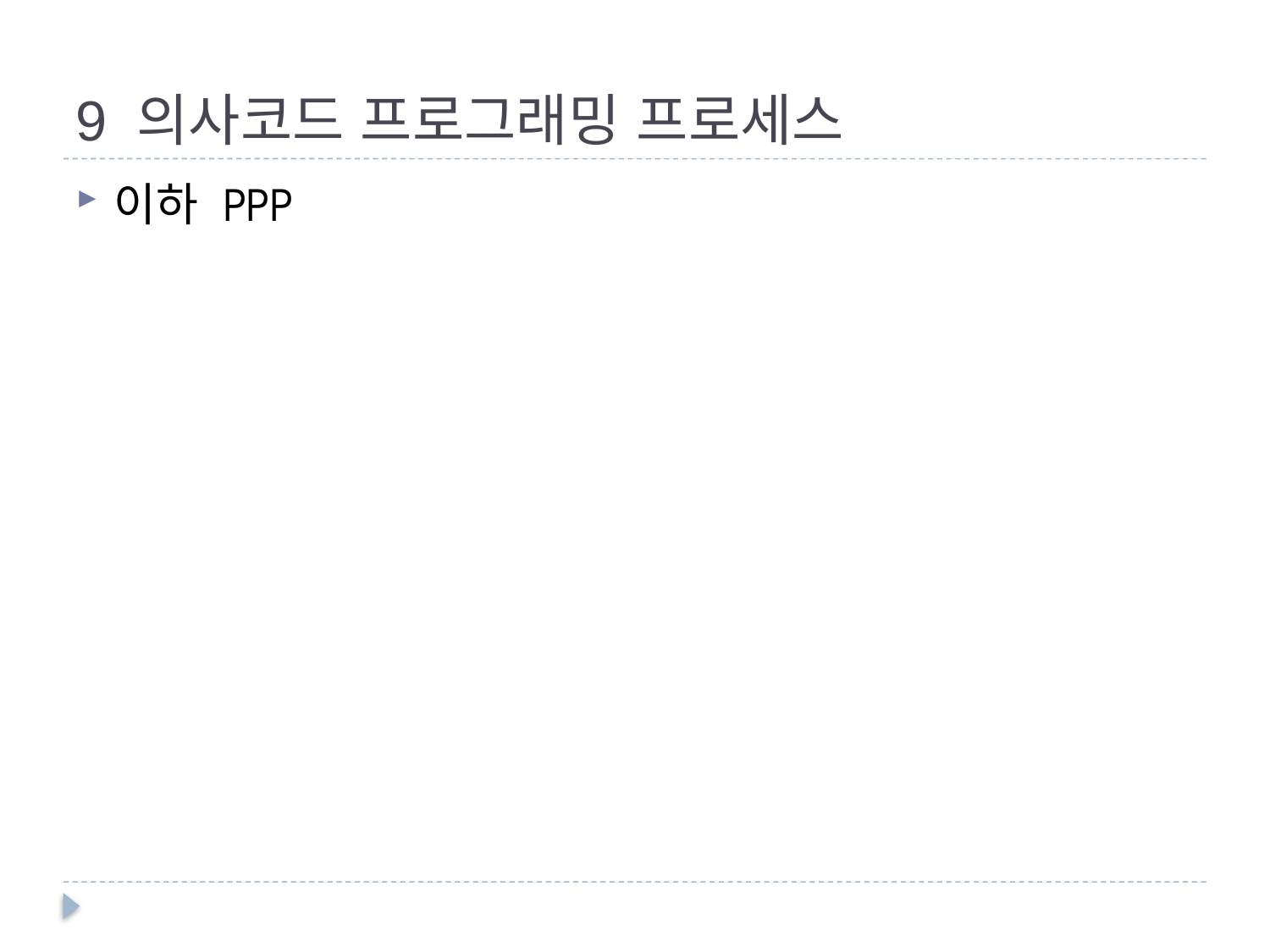

# 9 의사코드 프로그래밍 프로세스
이하 PPP